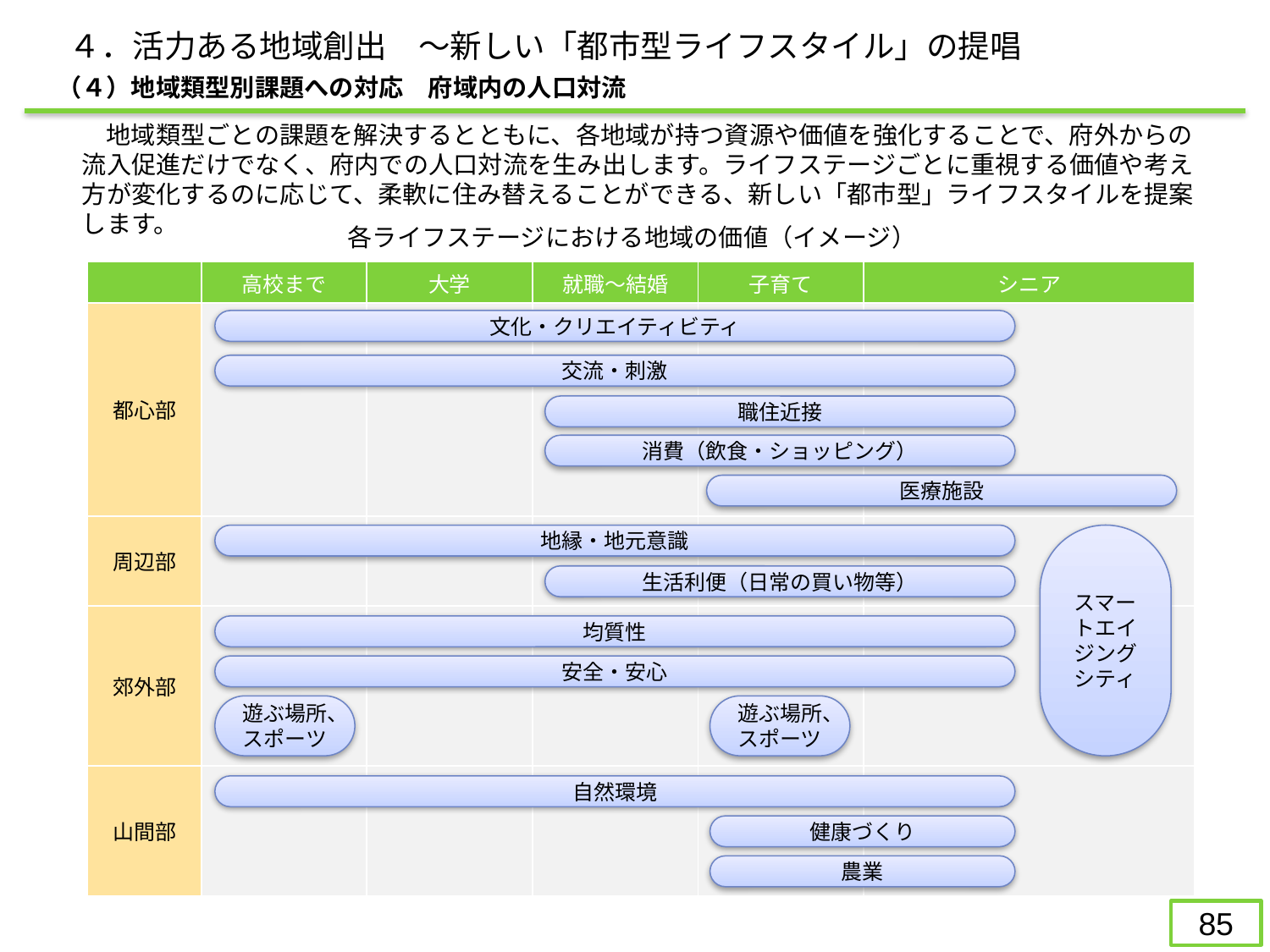

４．活力ある地域創出　～新しい「都市型ライフスタイル」の提唱
（４）地域類型別課題への対応　府域内の人口対流
　　地域類型ごとの課題を解決するとともに、各地域が持つ資源や価値を強化することで、府外からの流入促進だけでなく、府内での人口対流を生み出します。ライフステージごとに重視する価値や考え方が変化するのに応じて、柔軟に住み替えることができる、新しい「都市型」ライフスタイルを提案します。
各ライフステージにおける地域の価値（イメージ）
|  | 高校まで | 大学 | 就職～結婚 | 子育て | シニア |
| --- | --- | --- | --- | --- | --- |
| 都心部 |  |  |  |  |  |
| 周辺部 |  |  |  |  |  |
| 郊外部 |  |  |  |  |  |
| 山間部 |  |  |  |  |  |
文化・クリエイティビティ
交流・刺激
職住近接
消費（飲食・ショッピング）
医療施設
地縁・地元意識
スマートエイジングシティ
生活利便（日常の買い物等）
均質性
安全・安心
遊ぶ場所、スポーツ
遊ぶ場所、スポーツ
自然環境
健康づくり
農業
85